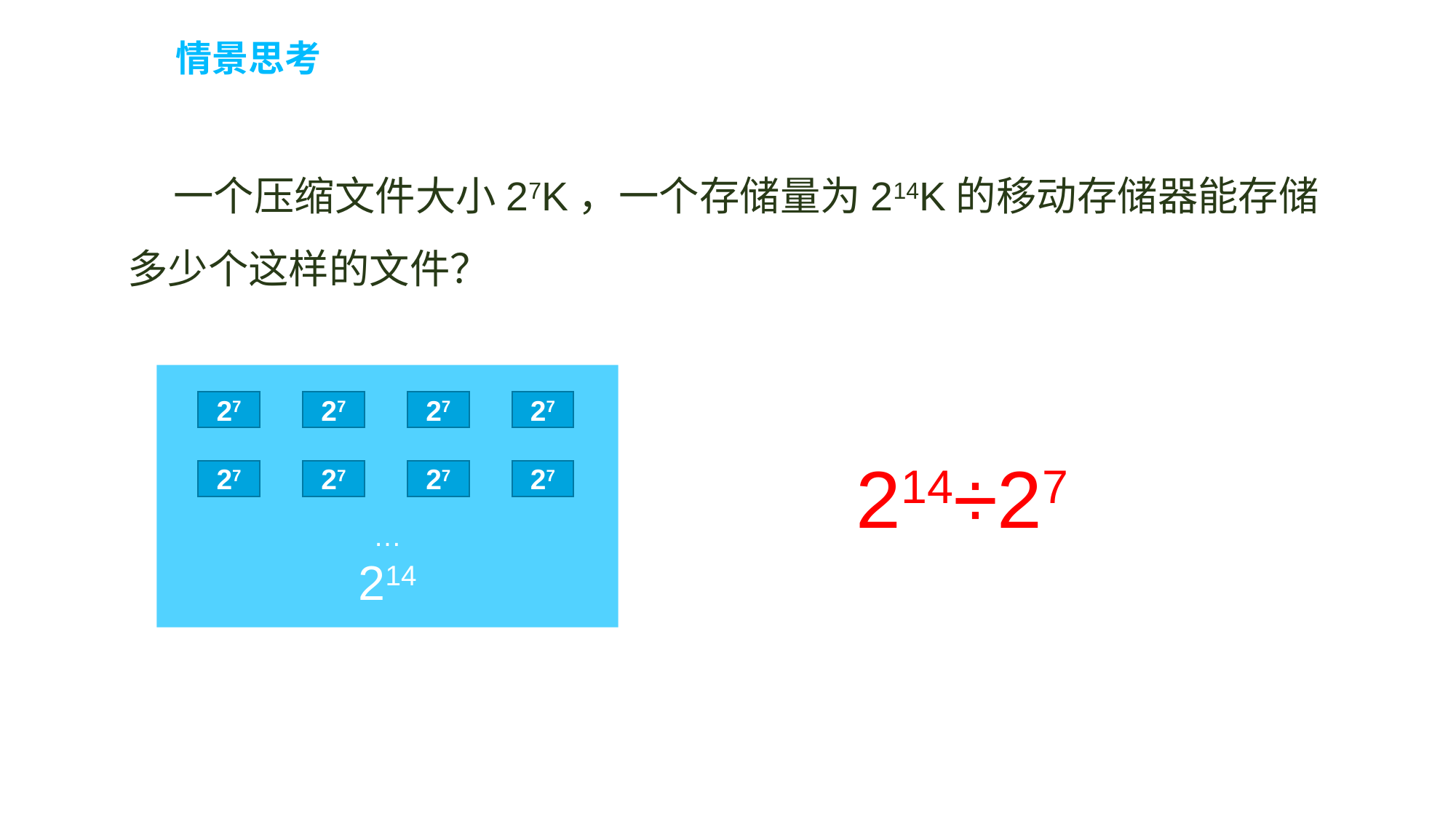

情景思考
    一个压缩文件大小27K，一个存储量为214K的移动存储器能存储多少个这样的文件？

…
214
27
27
27
27
214÷27
27
27
27
27